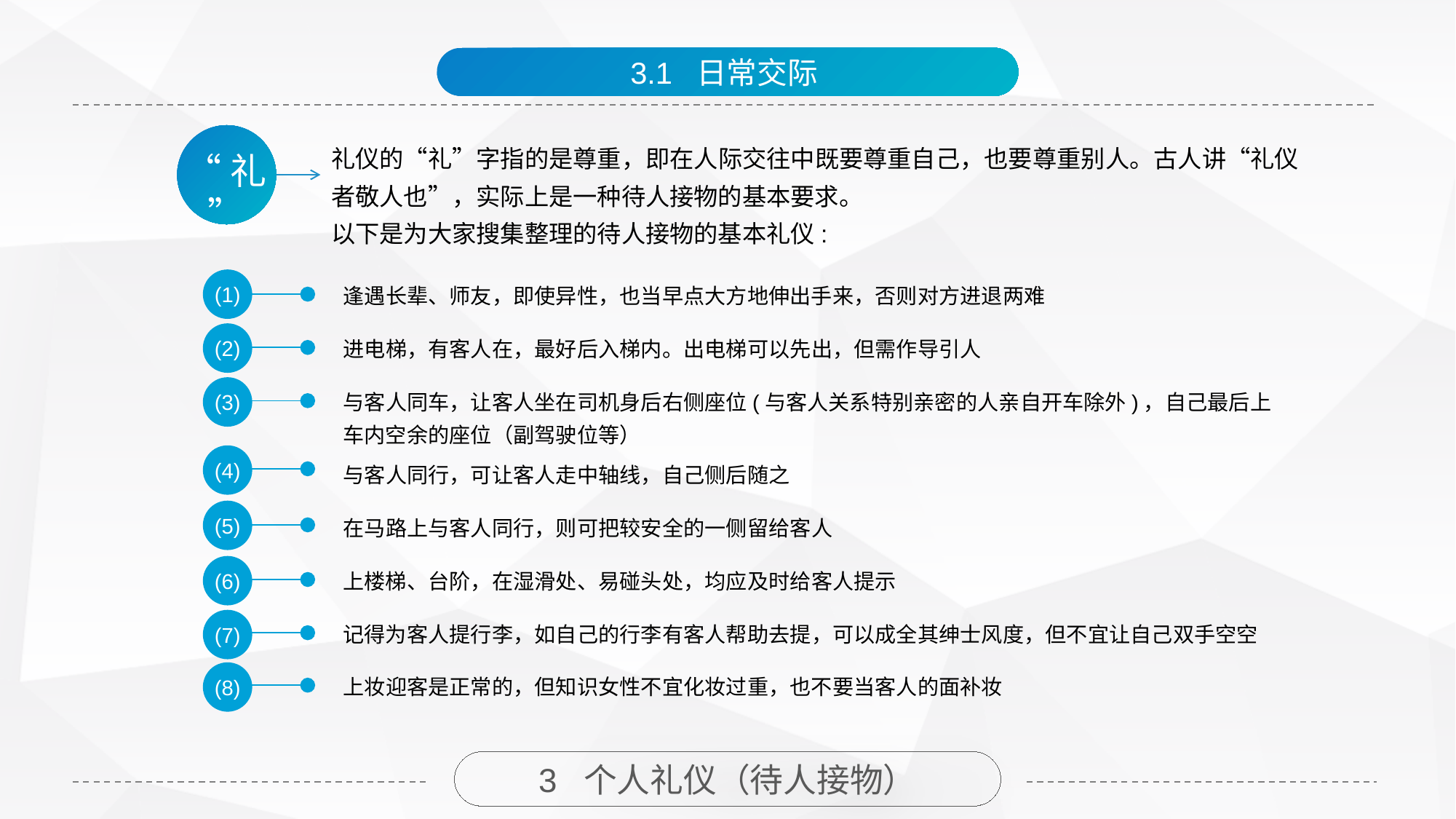

3.1  日常交际

“礼”
礼仪的“礼”字指的是尊重，即在人际交往中既要尊重自己，也要尊重别人。古人讲“礼仪者敬人也”，实际上是一种待人接物的基本要求。
以下是为大家搜集整理的待人接物的基本礼仪:
(1)
逢遇长辈、师友，即使异性，也当早点大方地伸出手来，否则对方进退两难
进电梯，有客人在，最好后入梯内。出电梯可以先出，但需作导引人
(2)
与客人同车，让客人坐在司机身后右侧座位(与客人关系特别亲密的人亲自开车除外)，自己最后上车内空余的座位（副驾驶位等）
(3)
(4)
与客人同行，可让客人走中轴线，自己侧后随之
(5)
在马路上与客人同行，则可把较安全的一侧留给客人
上楼梯、台阶，在湿滑处、易碰头处，均应及时给客人提示
(6)
记得为客人提行李，如自己的行李有客人帮助去提，可以成全其绅士风度，但不宜让自己双手空空
(7)
上妆迎客是正常的，但知识女性不宜化妆过重，也不要当客人的面补妆
(8)
3  个人礼仪（待人接物）